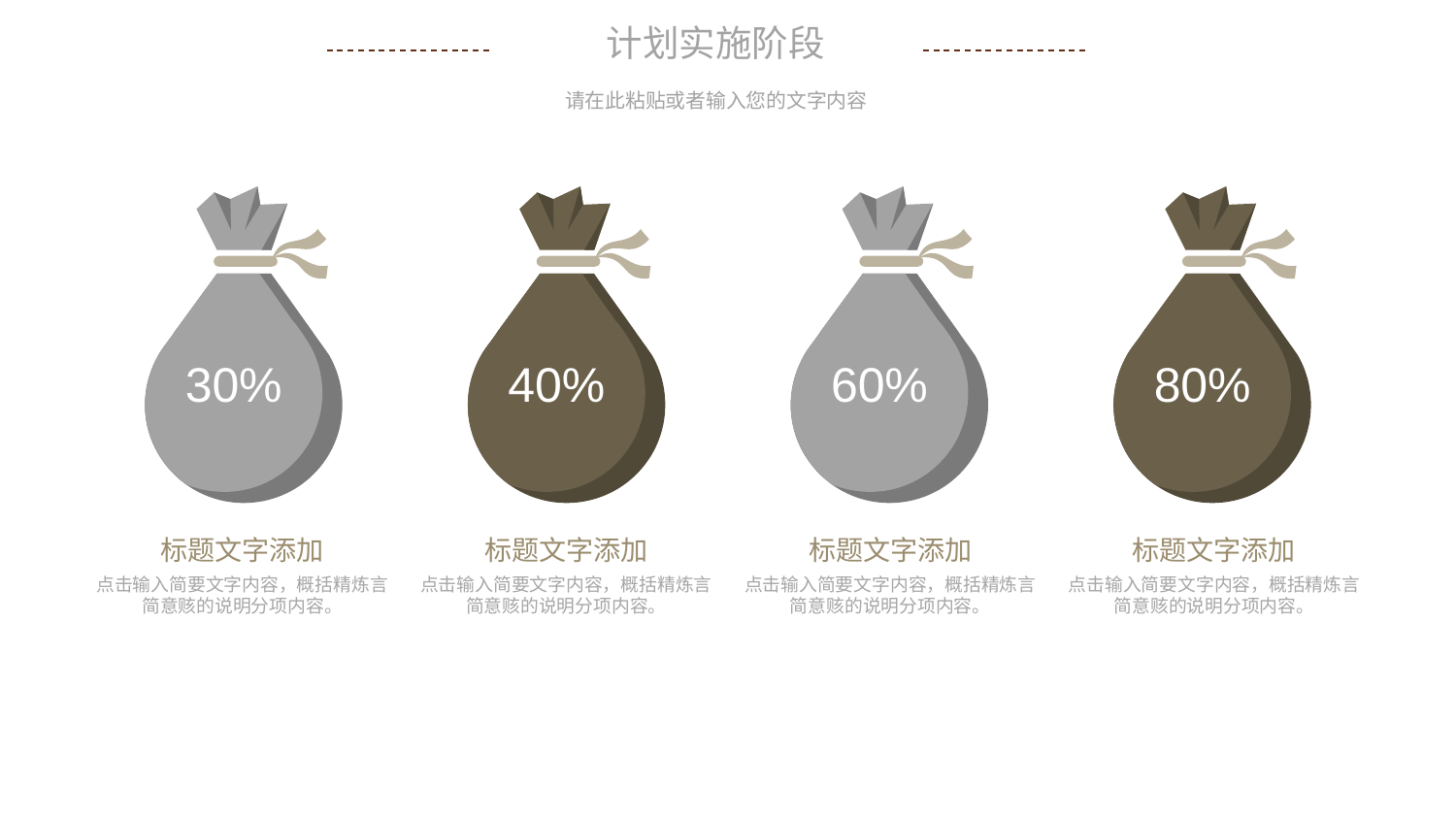

计划实施阶段
请在此粘贴或者输入您的文字内容

30%

40%

60%

80%
标题文字添加
点击输入简要文字内容，概括精炼言简意赅的说明分项内容。
标题文字添加
点击输入简要文字内容，概括精炼言简意赅的说明分项内容。
标题文字添加
点击输入简要文字内容，概括精炼言简意赅的说明分项内容。
标题文字添加
点击输入简要文字内容，概括精炼言简意赅的说明分项内容。